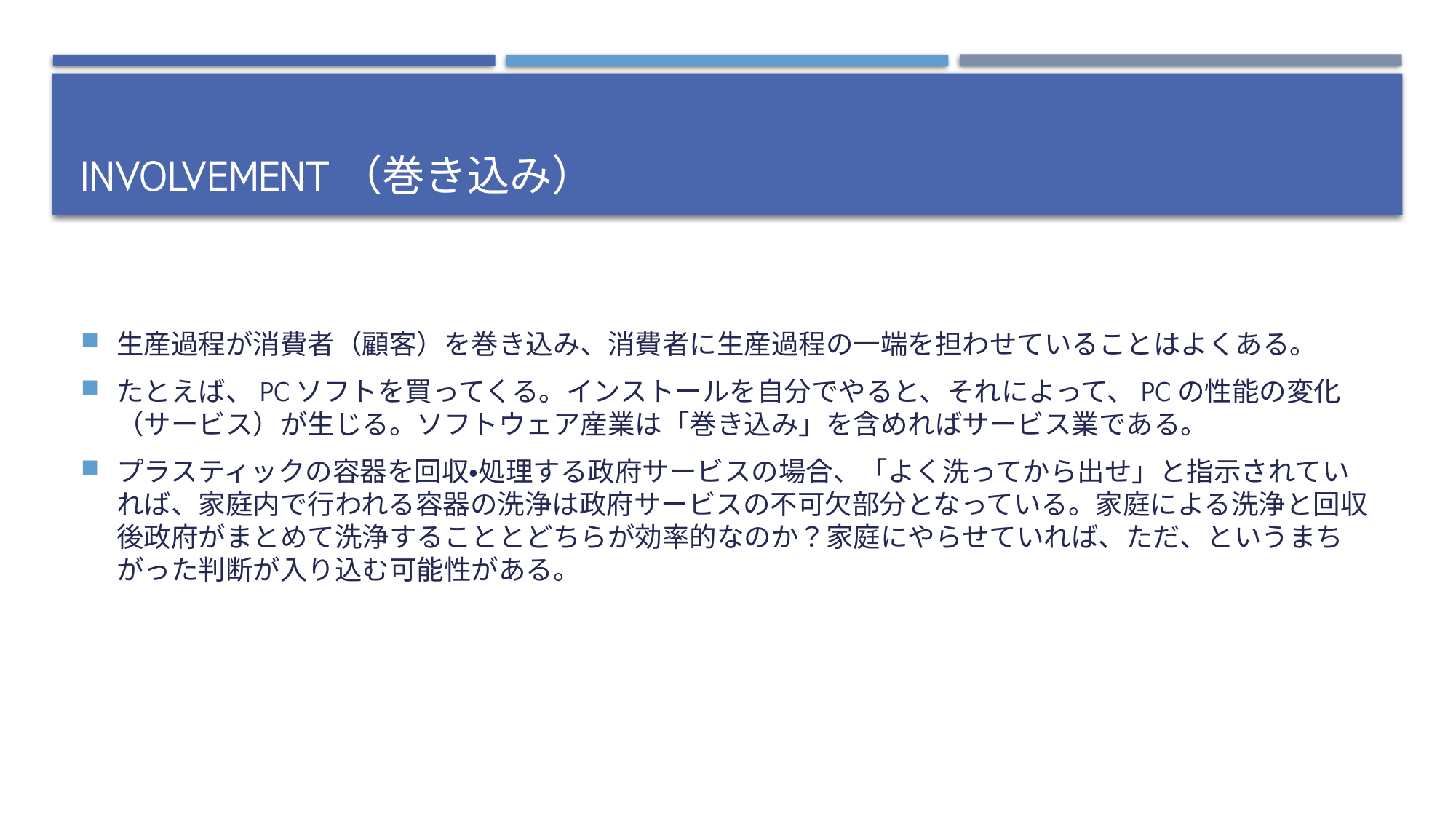

# Involvement（巻き込み）
生産過程が消費者（顧客）を巻き込み、消費者に生産過程の一端を担わせていることはよくある。
たとえば、PCソフトを買ってくる。インストールを自分でやると、それによって、PCの性能の変化（サービス）が生じる。ソフトウェア産業は「巻き込み」を含めればサービス業である。
プラスティックの容器を回収・処理する政府サービスの場合、「よく洗ってから出せ」と指示されていれば、家庭内で行われる容器の洗浄は政府サービスの不可欠部分となっている。家庭による洗浄と回収後政府がまとめて洗浄することとどちらが効率的なのか？家庭にやらせていれば、ただ、というまちがった判断が入り込む可能性がある。